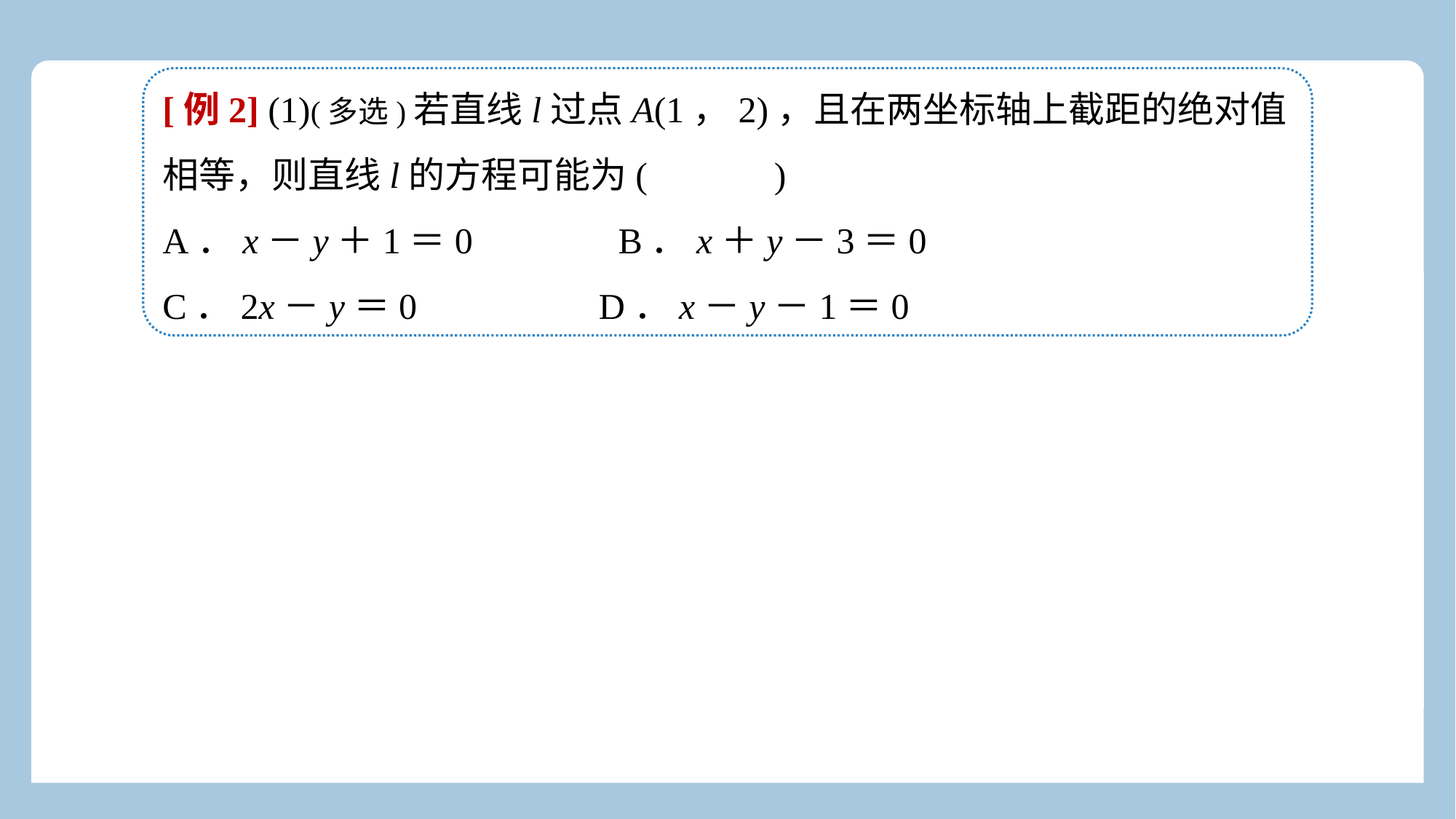

[例2] (1)(多选)若直线l过点A(1，2)，且在两坐标轴上截距的绝对值相等，则直线l的方程可能为(    　　)
A．x－y＋1＝0                B．x＋y－3＝0
C．2x－y＝0                    D．x－y－1＝0